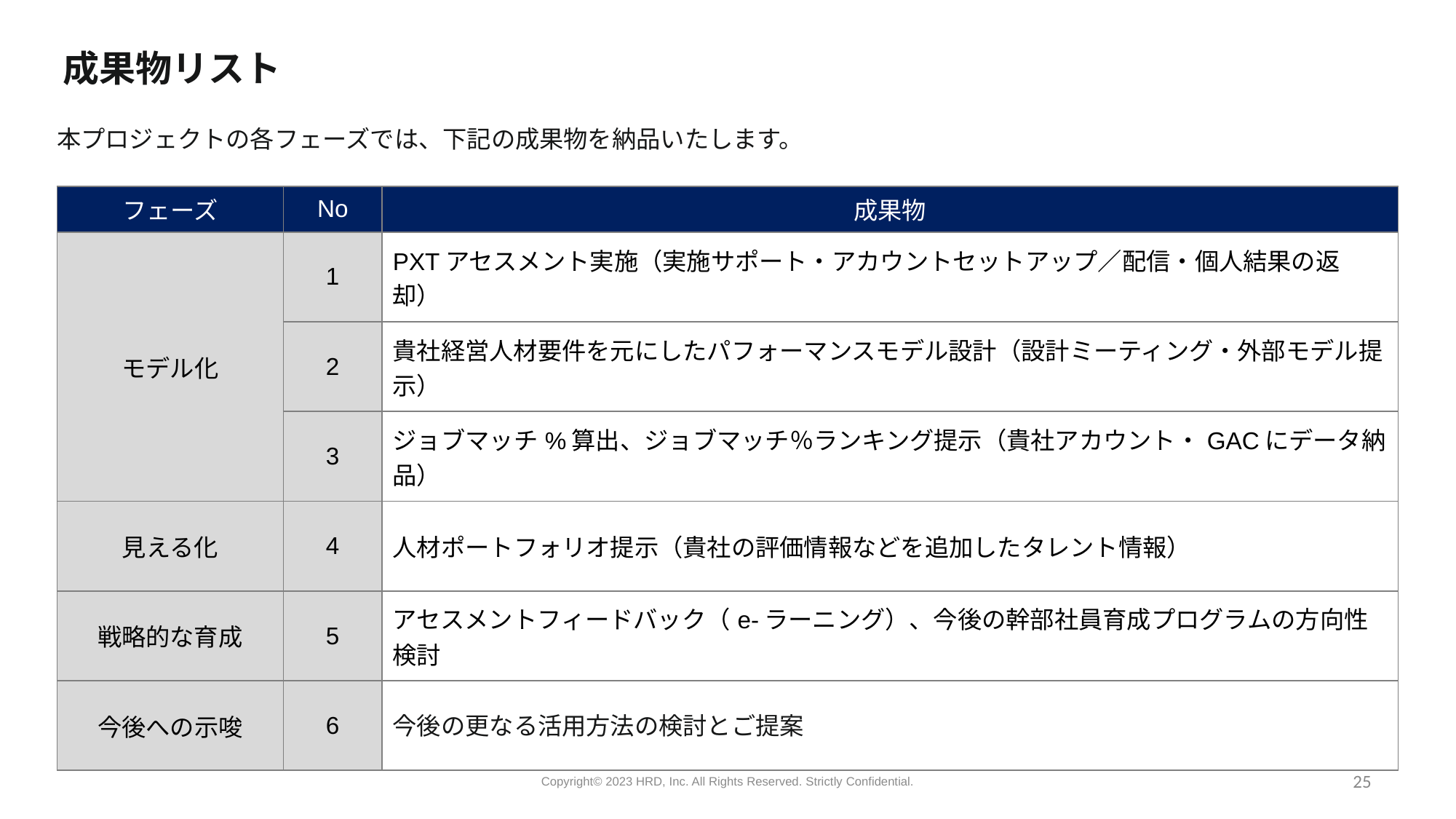

成果物リスト
本プロジェクトの各フェーズでは、下記の成果物を納品いたします。
| フェーズ | No | 成果物 |
| --- | --- | --- |
| モデル化 | 1 | PXTアセスメント実施（実施サポート・アカウントセットアップ／配信・個人結果の返却） |
|  | 2 | 貴社経営人材要件を元にしたパフォーマンスモデル設計（設計ミーティング・外部モデル提示） |
|  | 3 | ジョブマッチ%算出、ジョブマッチ％ランキング提示（貴社アカウント・GACにデータ納品） |
| 見える化 | 4 | 人材ポートフォリオ提示（貴社の評価情報などを追加したタレント情報） |
| 戦略的な育成 | 5 | アセスメントフィードバック（e-ラーニング）、今後の幹部社員育成プログラムの方向性検討 |
| 今後への示唆 | 6 | 今後の更なる活用方法の検討とご提案 |
Copyright©️ 2023 HRD, Inc. All Rights Reserved. Strictly Confidential.
25